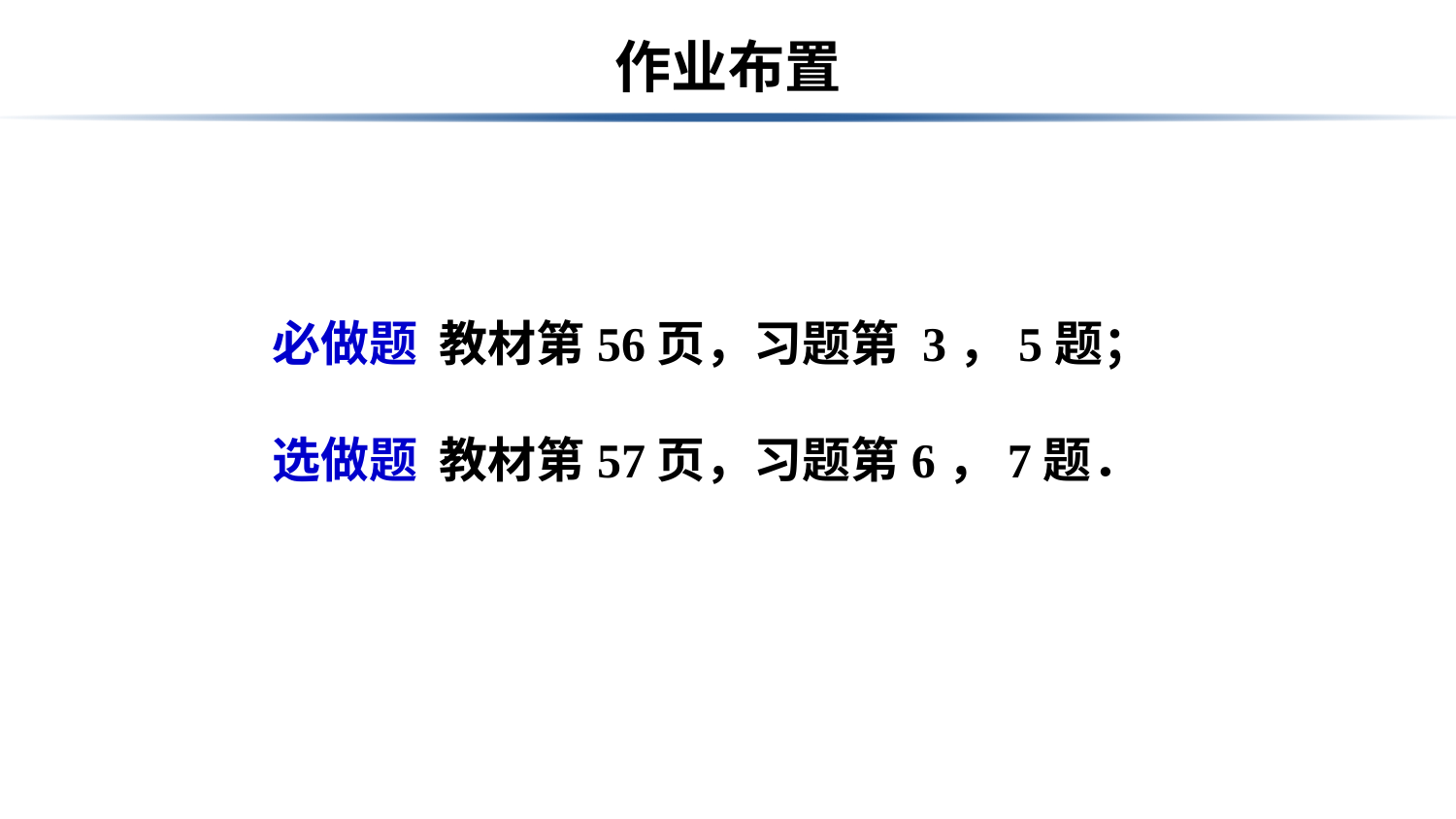

# 作业布置
必做题  教材第56页，习题第 3，5题；
选做题  教材第57页，习题第6，7题．